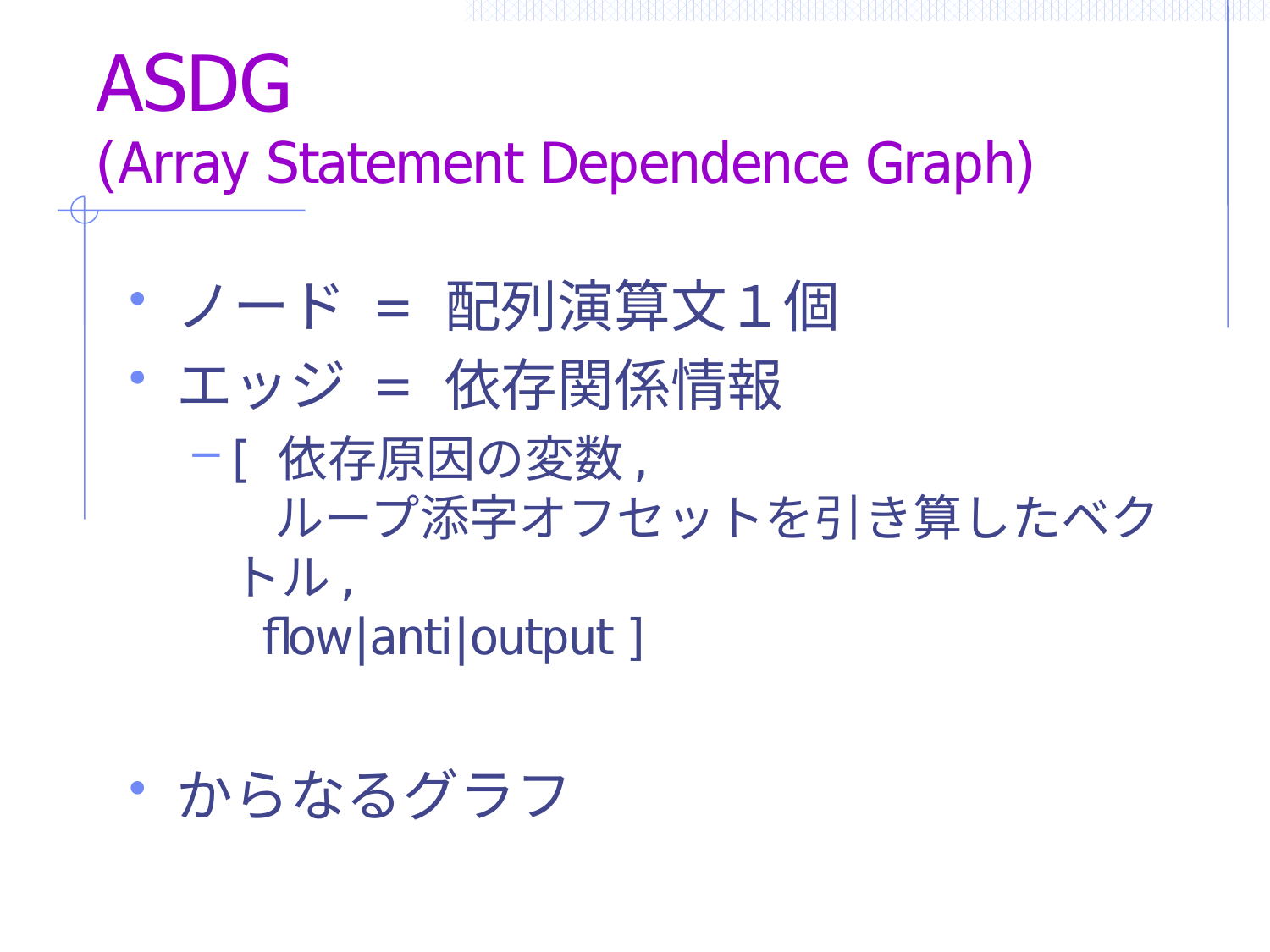

# ASDG (Array Statement Dependence Graph)
ノード = 配列演算文１個
エッジ = 依存関係情報
[ 依存原因の変数,
  ループ添字オフセットを引き算したベクトル,
  flow|anti|output ]

からなるグラフ